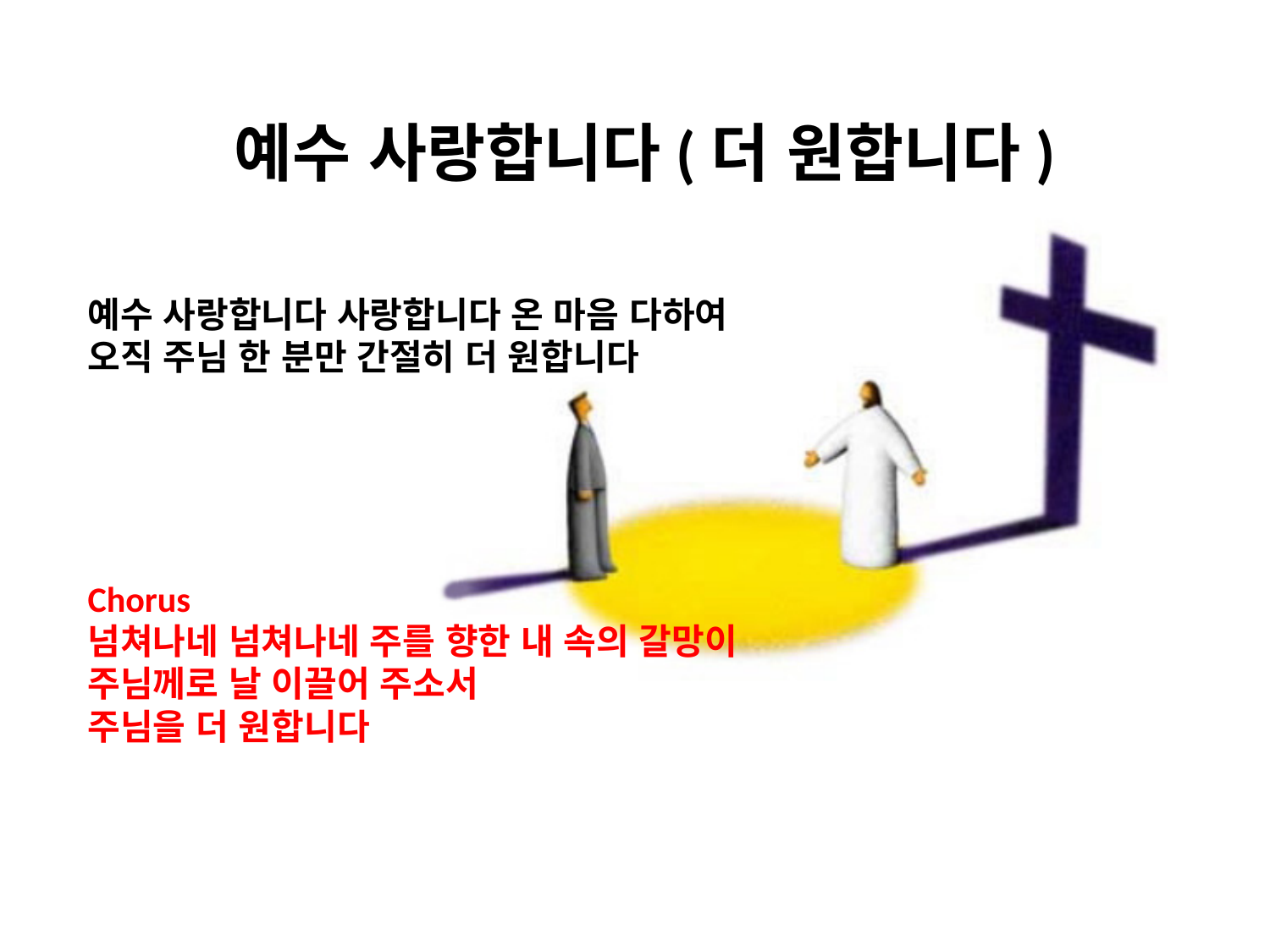

# 예수 사랑합니다(더 원합니다)
예수 사랑합니다 사랑합니다 온 마음 다하여
오직 주님 한 분만 간절히 더 원합니다

Chorus
넘쳐나네 넘쳐나네 주를 향한 내 속의 갈망이
주님께로 날 이끌어 주소서
주님을 더 원합니다